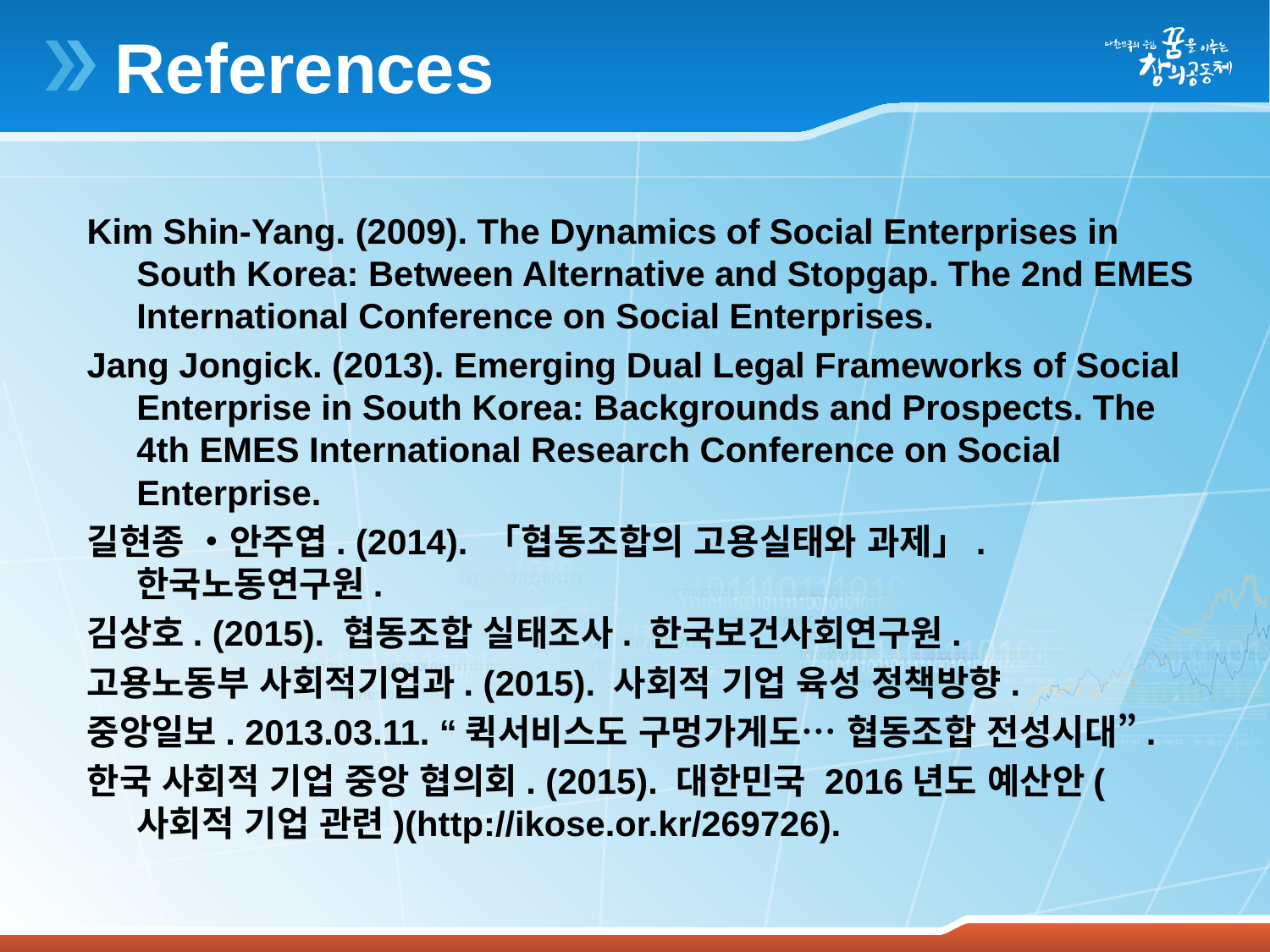

# References
Kim Shin-Yang. (2009). The Dynamics of Social Enterprises in South Korea: Between Alternative and Stopgap. The 2nd EMES International Conference on Social Enterprises.
Jang Jongick. (2013). Emerging Dual Legal Frameworks of Social Enterprise in South Korea: Backgrounds and Prospects. The 4th EMES International Research Conference on Social Enterprise.
길현종 ・안주엽. (2014). 「협동조합의 고용실태와 과제」. 한국노동연구원.
김상호. (2015). 협동조합 실태조사. 한국보건사회연구원.
고용노동부 사회적기업과. (2015). 사회적 기업 육성 정책방향.
중앙일보. 2013.03.11. “퀵서비스도 구멍가게도… 협동조합 전성시대”.
한국 사회적 기업 중앙 협의회. (2015). 대한민국 2016년도 예산안(사회적 기업 관련)(http://ikose.or.kr/269726).